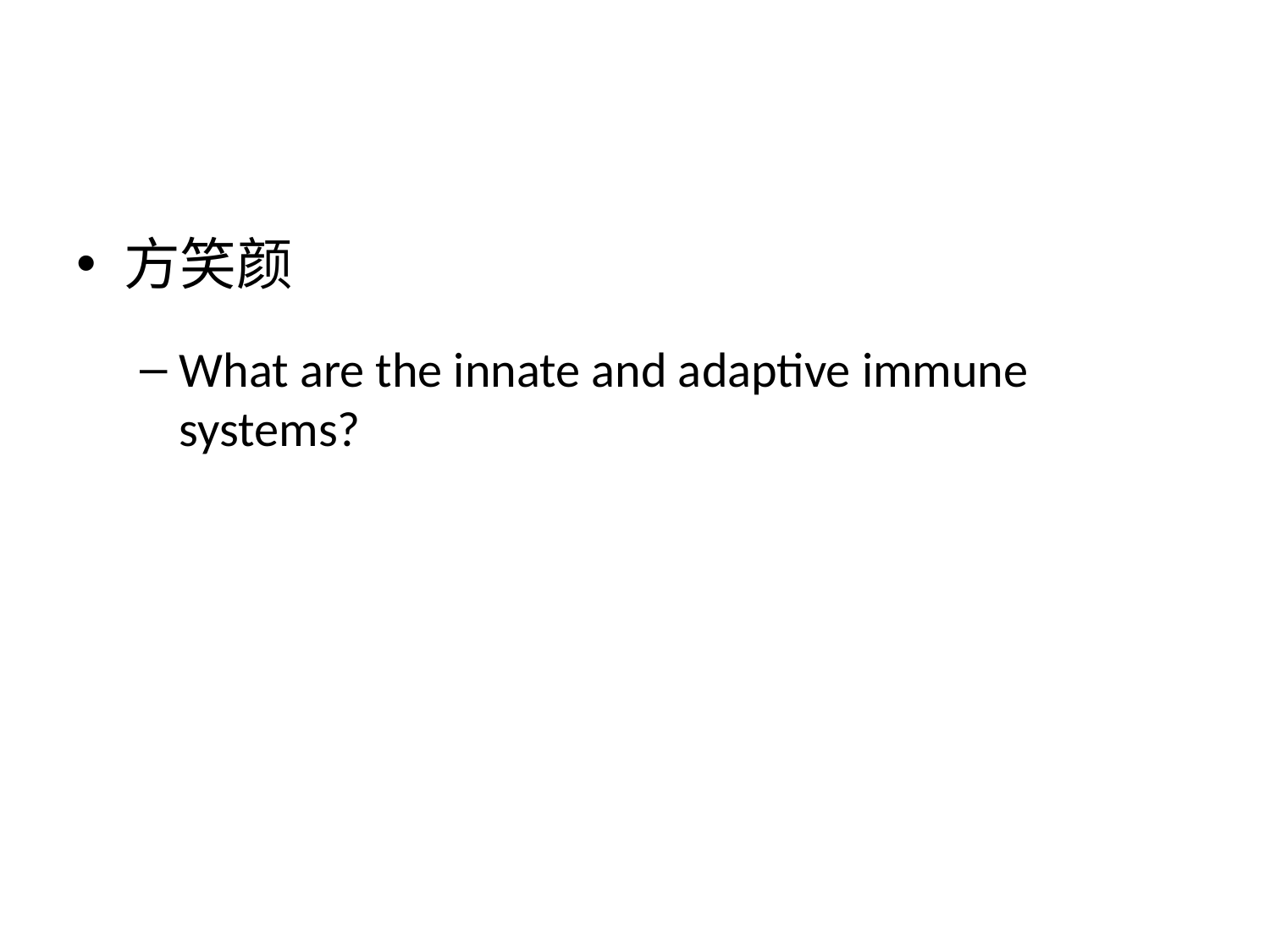

#
方笑颜
What are the innate and adaptive immune systems?